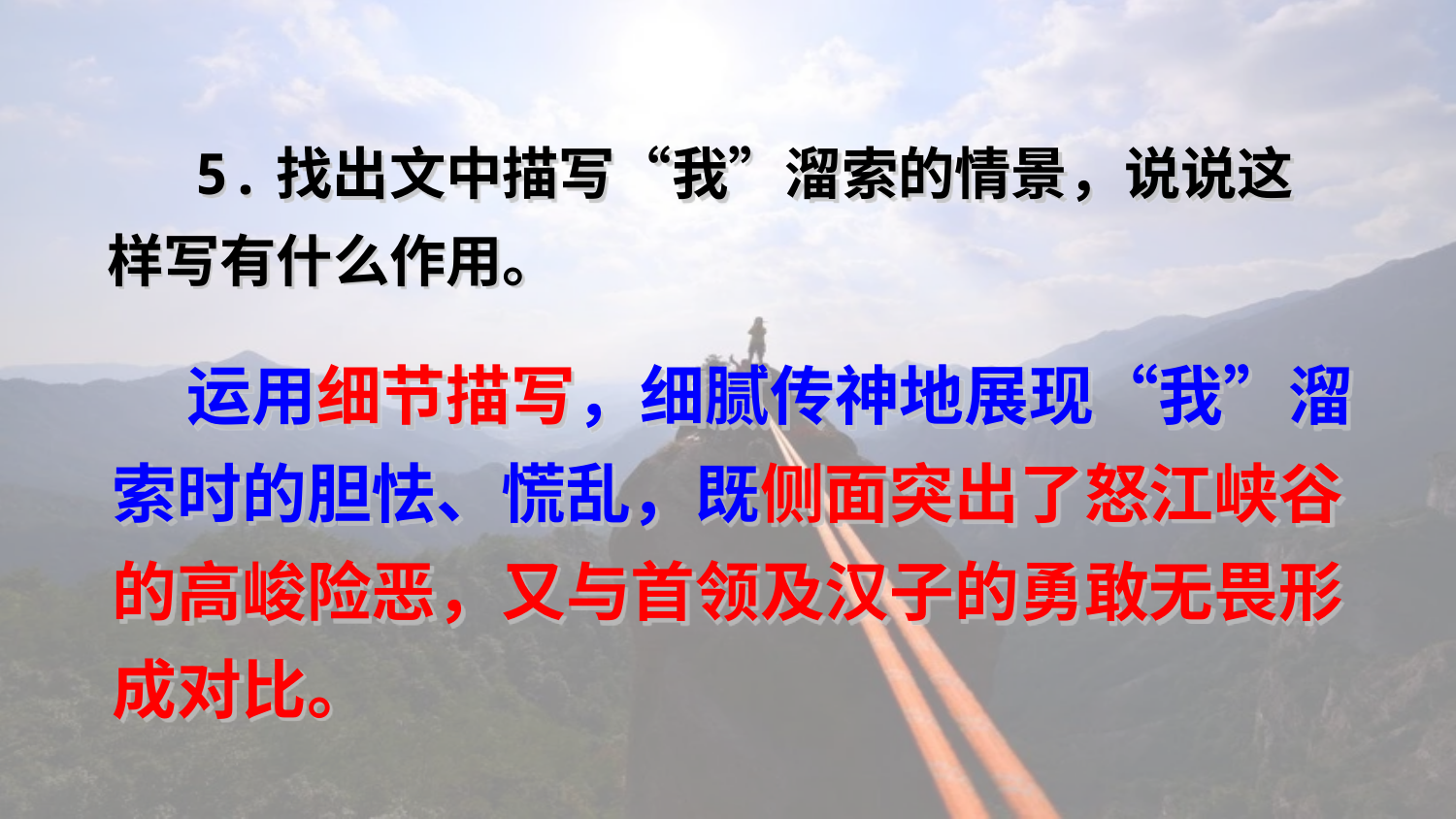

5.找出文中描写“我”溜索的情景，说说这样写有什么作用。
    运用细节描写，细腻传神地展现“我”溜索时的胆怯、慌乱，既侧面突出了怒江峡谷的高峻险恶，又与首领及汉子的勇敢无畏形成对比。